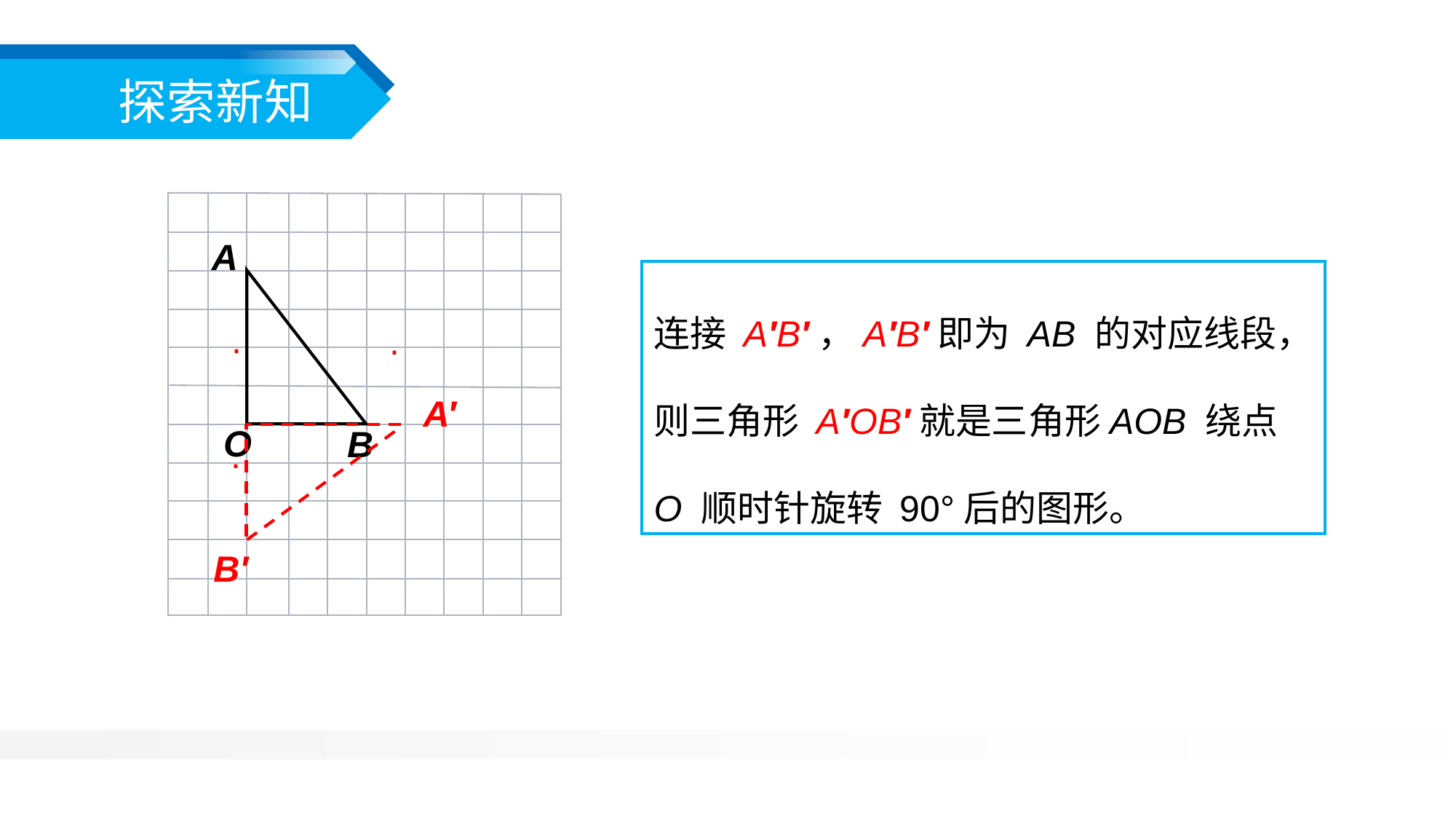

A

.
O
B
.
A′
.
B′
连接 A′B′，A′B′即为 AB 的对应线段，则三角形 A′OB′就是三角形AOB 绕点 O 顺时针旋转 90°后的图形。